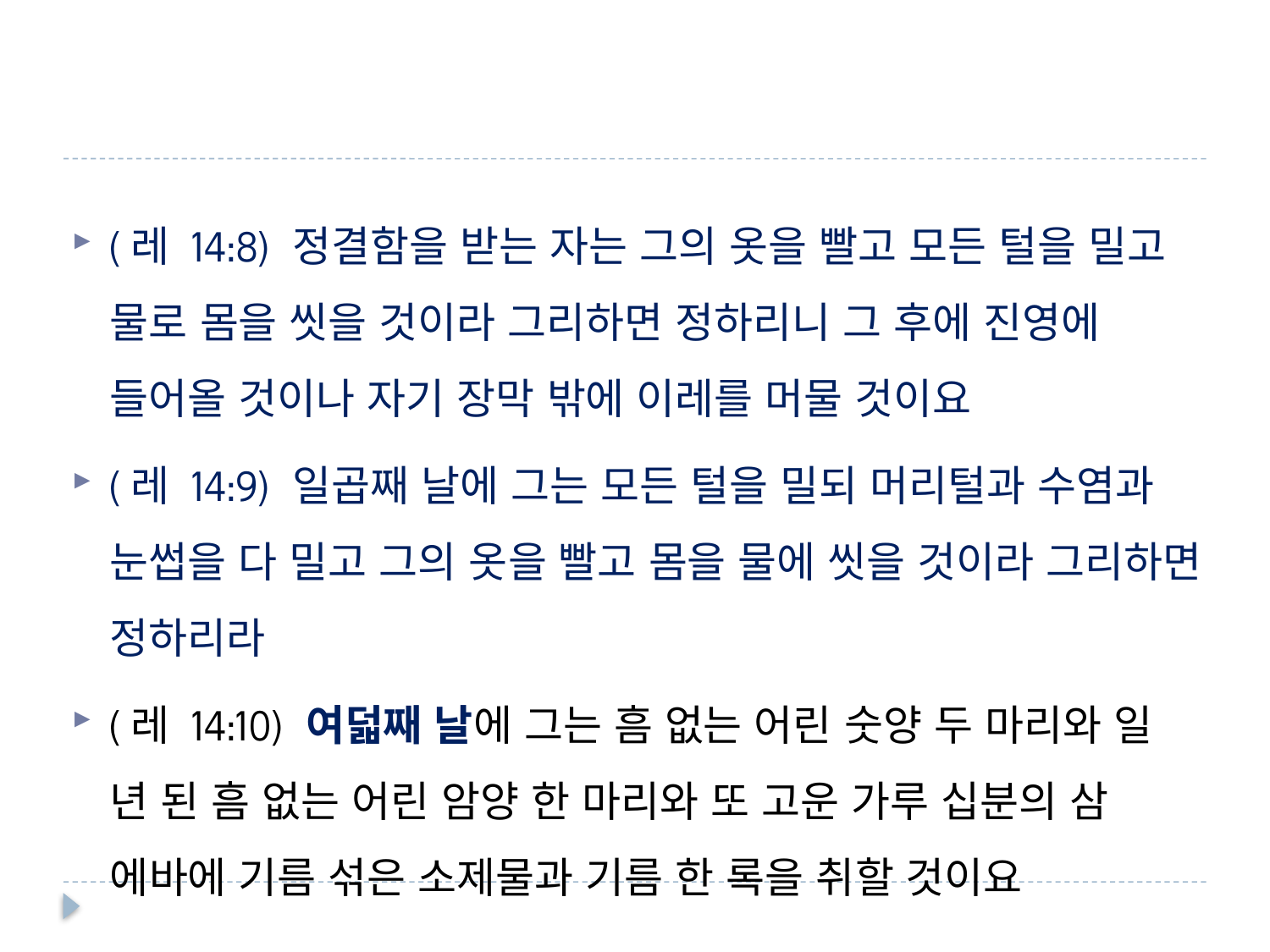

#
(레 14:8) 정결함을 받는 자는 그의 옷을 빨고 모든 털을 밀고 물로 몸을 씻을 것이라 그리하면 정하리니 그 후에 진영에 들어올 것이나 자기 장막 밖에 이레를 머물 것이요
(레 14:9) 일곱째 날에 그는 모든 털을 밀되 머리털과 수염과 눈썹을 다 밀고 그의 옷을 빨고 몸을 물에 씻을 것이라 그리하면 정하리라
(레 14:10) 여덟째 날에 그는 흠 없는 어린 숫양 두 마리와 일 년 된 흠 없는 어린 암양 한 마리와 또 고운 가루 십분의 삼 에바에 기름 섞은 소제물과 기름 한 록을 취할 것이요